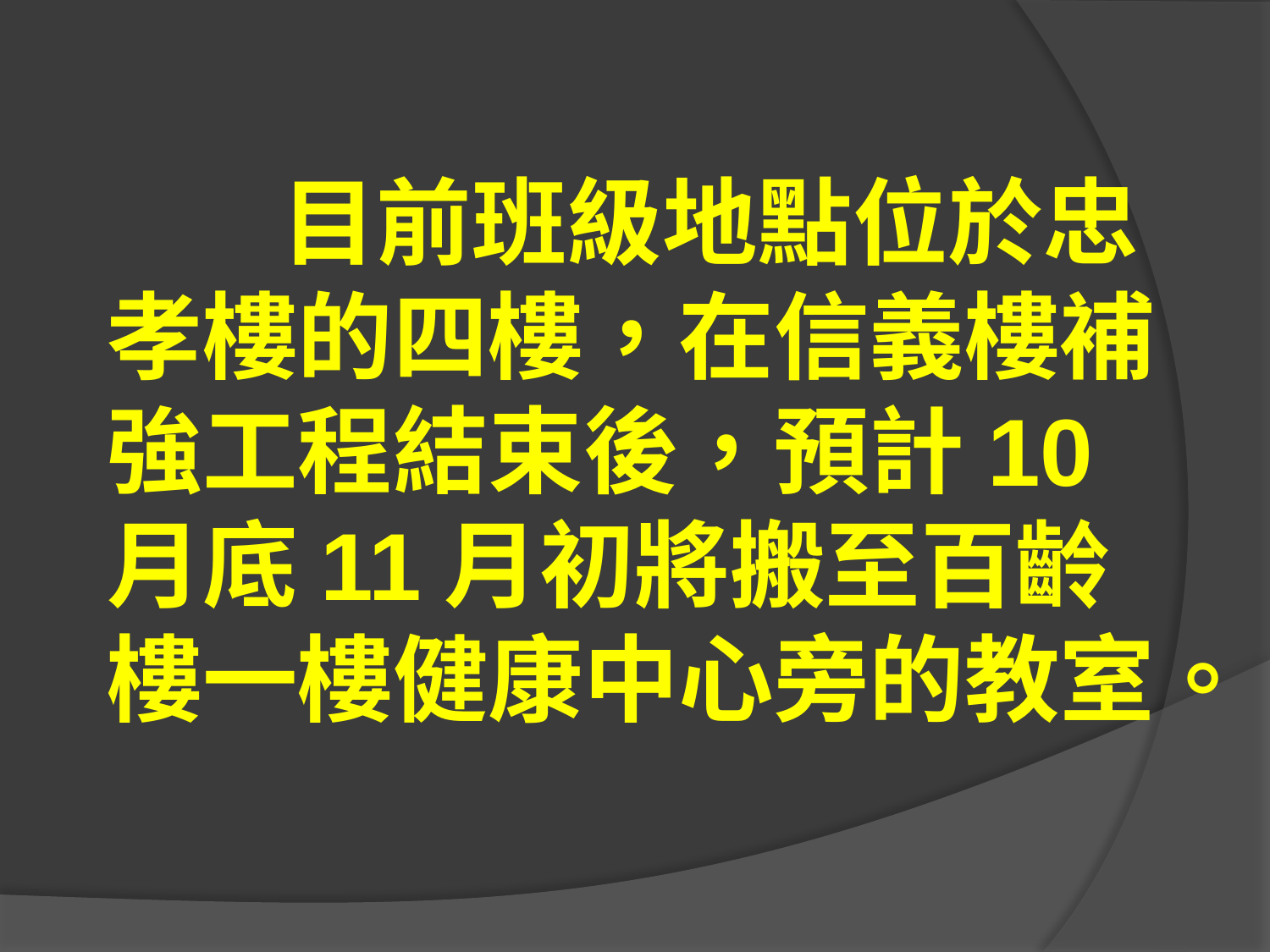

目前班級地點位於忠孝樓的四樓，在信義樓補強工程結束後，預計10月底11月初將搬至百齡樓一樓健康中心旁的教室。